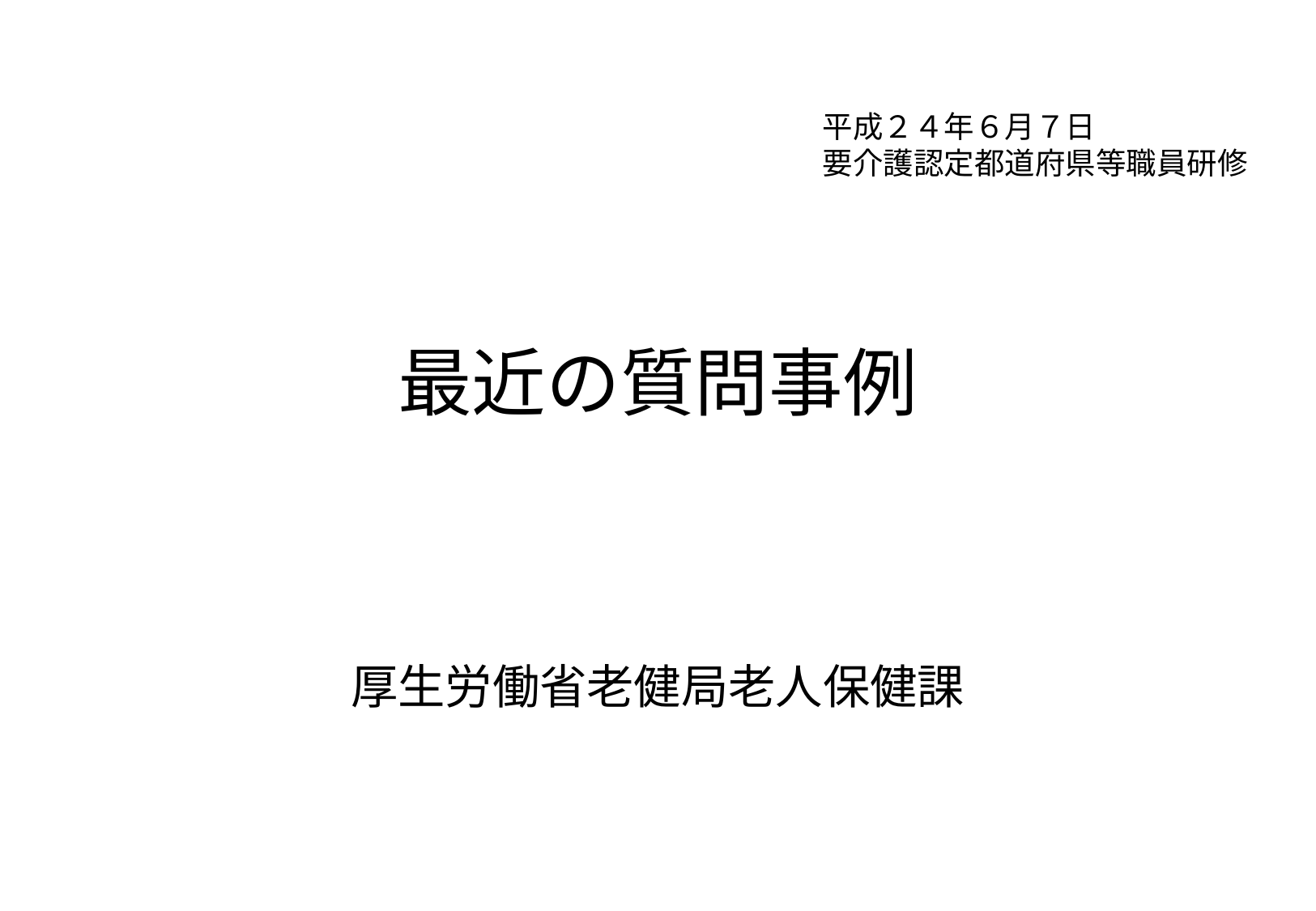

平成２４年６月７日
要介護認定都道府県等職員研修
# 最近の質問事例

厚生労働省老健局老人保健課